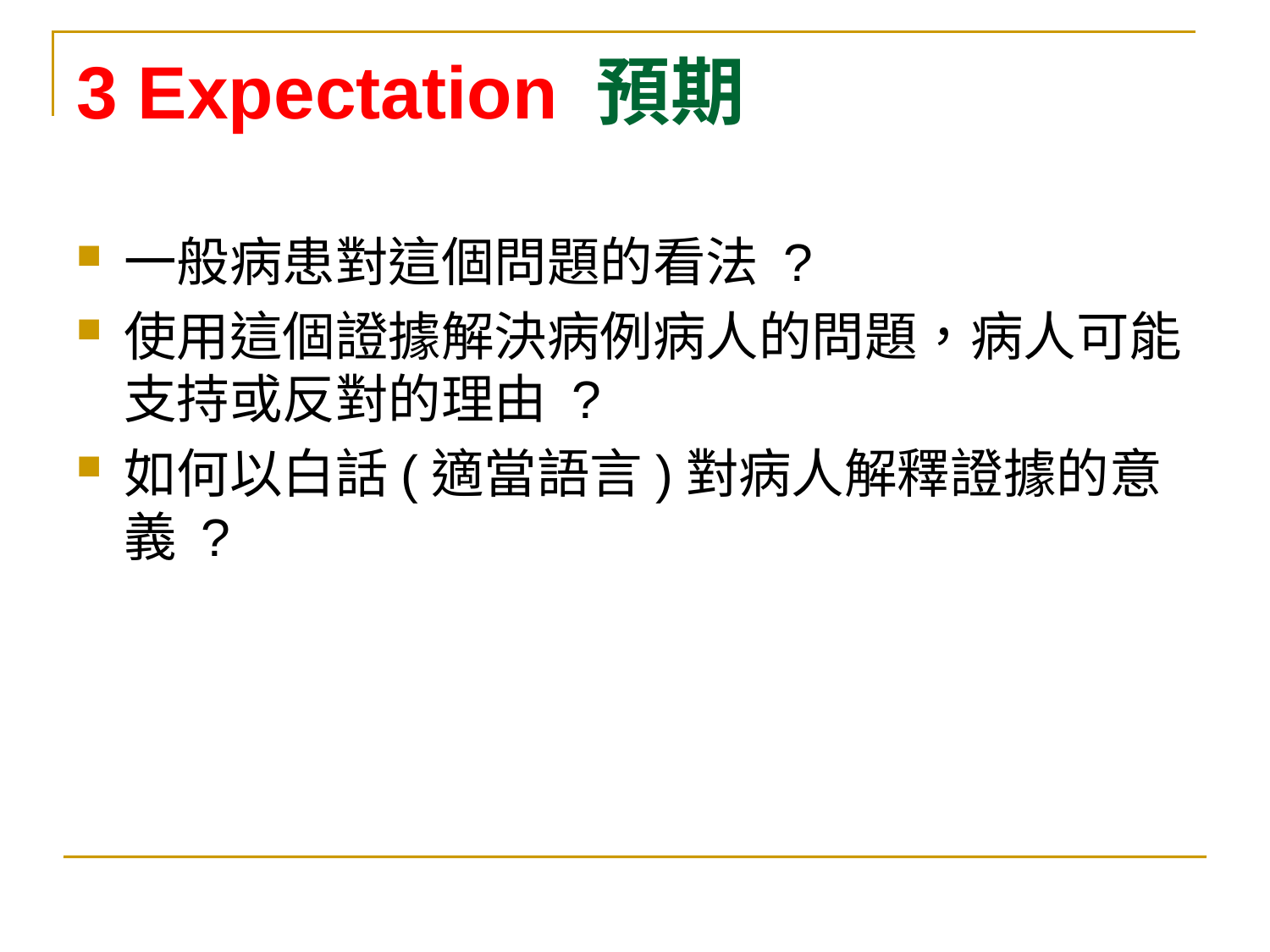

# 3 Expectation 預期
一般病患對這個問題的看法 ?
使用這個證據解決病例病人的問題，病人可能支持或反對的理由 ?
如何以白話(適當語言)對病人解釋證據的意義 ?